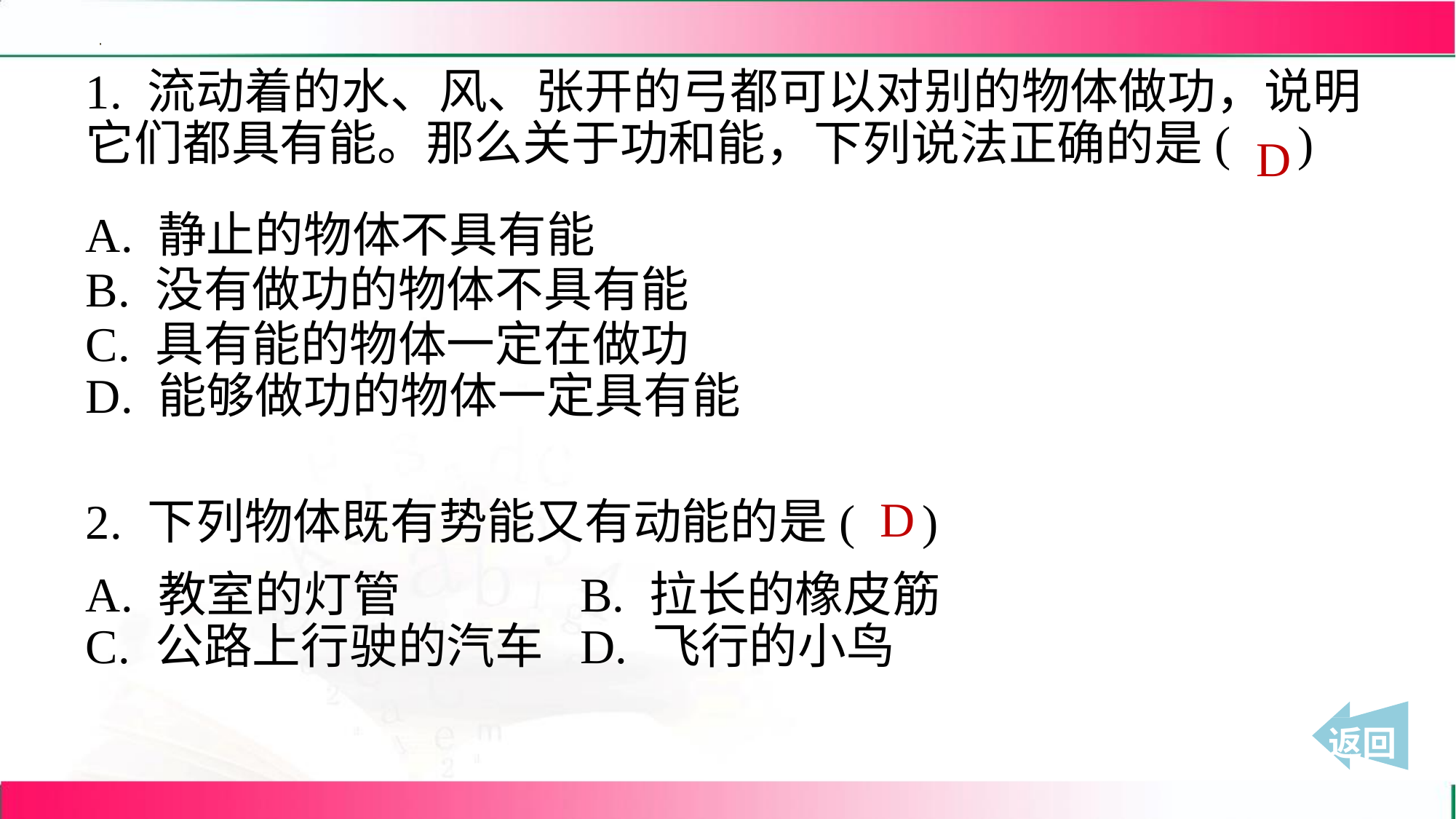

1. 流动着的水、风、张开的弓都可以对别的物体做功，说明
它们都具有能。那么关于功和能，下列说法正确的是(     )
D
A. 静止的物体不具有能
B. 没有做功的物体不具有能
C. 具有能的物体一定在做功
D. 能够做功的物体一定具有能
D
2. 下列物体既有势能又有动能的是(     )
A. 教室的灯管	B. 拉长的橡皮筋
C. 公路上行驶的汽车	D. 飞行的小鸟
 返回